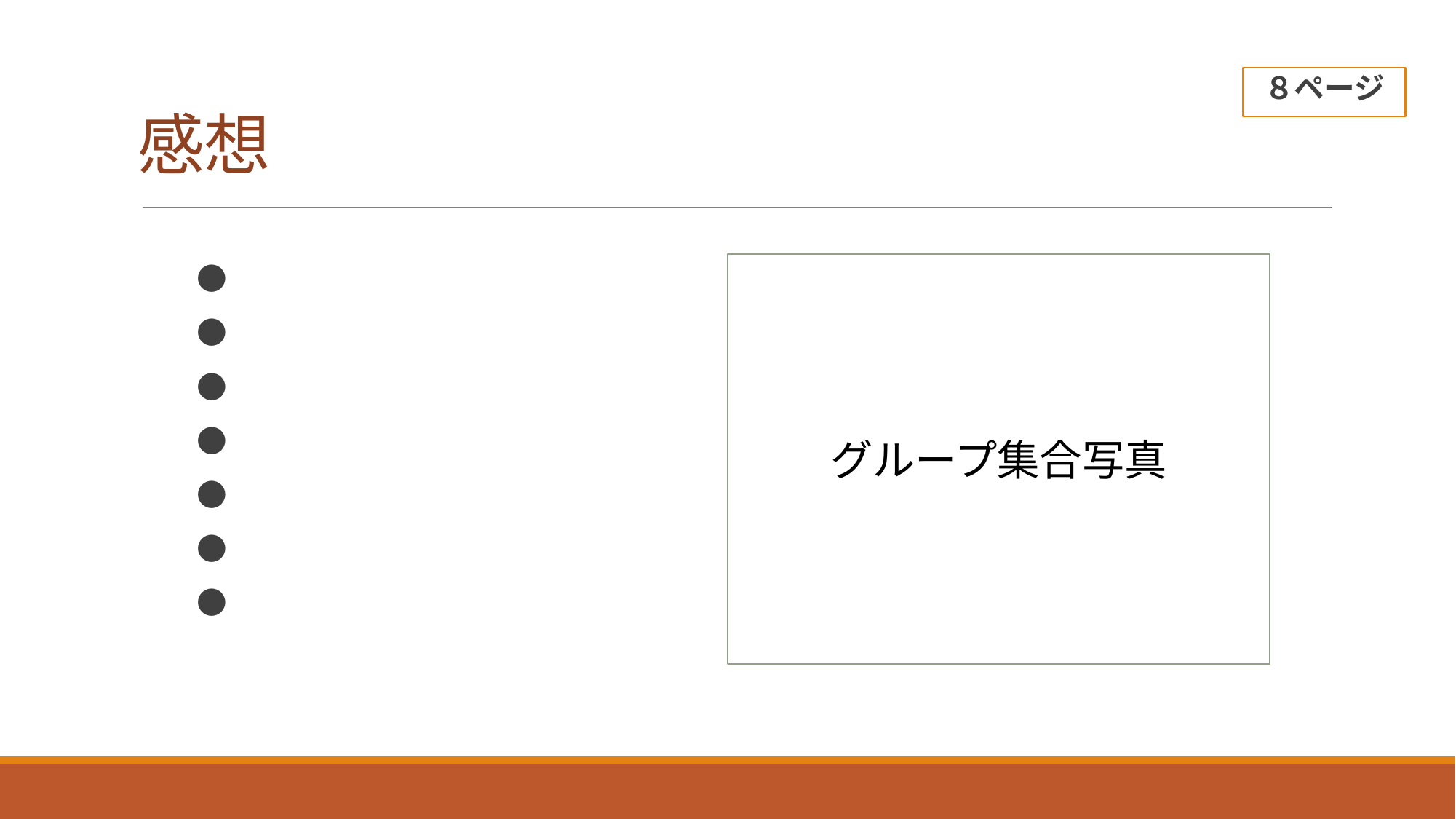

８ページ
# 感想
グループ集合写真
　●
　●
　●
　●
　●
　●
　●